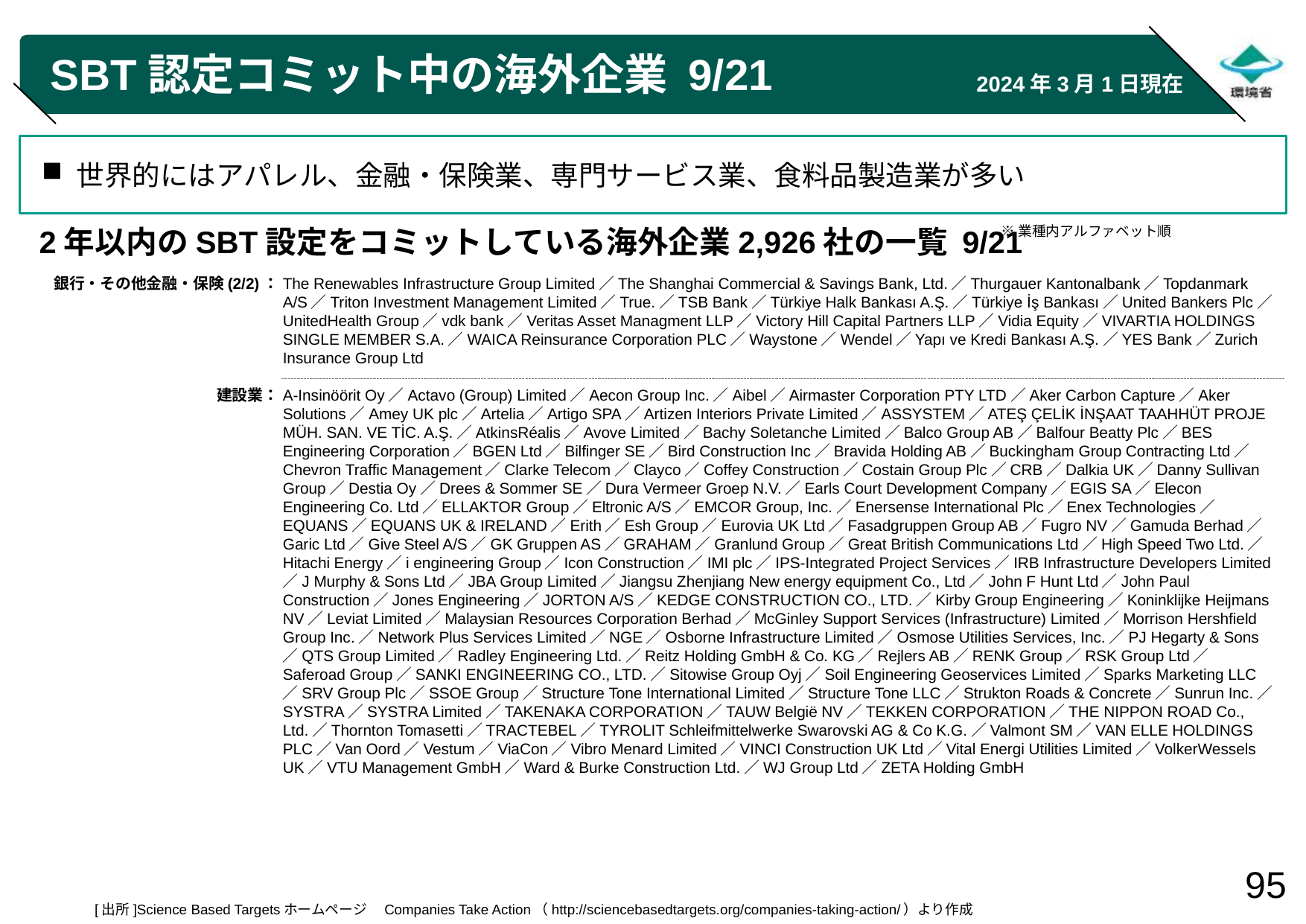

# SBT認定コミット中の海外企業 9/21
2024年3月1日現在
世界的にはアパレル、金融・保険業、専門サービス業、食料品製造業が多い
※業種内アルファベット順
2年以内のSBT設定をコミットしている海外企業2,926社の一覧 9/21
銀行・その他金融・保険(2/2)：

建設業：

The Renewables Infrastructure Group Limited／The Shanghai Commercial & Savings Bank, Ltd.／Thurgauer Kantonalbank／Topdanmark A/S／Triton Investment Management Limited／True.／TSB Bank／Türkiye Halk Bankası A.Ş.／Türkiye İş Bankası／United Bankers Plc／UnitedHealth Group／vdk bank／Veritas Asset Managment LLP／Victory Hill Capital Partners LLP／Vidia Equity／VIVARTIA HOLDINGS SINGLE MEMBER S.A.／WAICA Reinsurance Corporation PLC／Waystone／Wendel／Yapı ve Kredi Bankası A.Ş.／YES Bank／Zurich Insurance Group Ltd

A-Insinöörit Oy／Actavo (Group) Limited／Aecon Group Inc.／Aibel／Airmaster Corporation PTY LTD／Aker Carbon Capture／Aker Solutions／Amey UK plc／Artelia／Artigo SPA／Artizen Interiors Private Limited／ASSYSTEM／ATEŞ ÇELİK İNŞAAT TAAHHÜT PROJE MÜH. SAN. VE TİC. A.Ş.／AtkinsRéalis／Avove Limited／Bachy Soletanche Limited／Balco Group AB／Balfour Beatty Plc／BES Engineering Corporation／BGEN Ltd／Bilfinger SE／Bird Construction Inc／Bravida Holding AB／Buckingham Group Contracting Ltd／Chevron Traffic Management／Clarke Telecom／Clayco／Coffey Construction／Costain Group Plc／CRB／Dalkia UK／Danny Sullivan Group／Destia Oy／Drees & Sommer SE／Dura Vermeer Groep N.V.／Earls Court Development Company／EGIS SA／Elecon Engineering Co. Ltd／ELLAKTOR Group／Eltronic A/S／EMCOR Group, Inc.／Enersense International Plc／Enex Technologies／EQUANS／EQUANS UK & IRELAND／Erith／Esh Group／Eurovia UK Ltd／Fasadgruppen Group AB／Fugro NV／Gamuda Berhad／Garic Ltd／Give Steel A/S／GK Gruppen AS／GRAHAM／Granlund Group／Great British Communications Ltd／High Speed Two Ltd.／Hitachi Energy／i engineering Group／Icon Construction／IMI plc／IPS-Integrated Project Services／IRB Infrastructure Developers Limited／J Murphy & Sons Ltd／JBA Group Limited／Jiangsu Zhenjiang New energy equipment Co., Ltd／John F Hunt Ltd／John Paul Construction／Jones Engineering／JORTON A/S／KEDGE CONSTRUCTION CO., LTD.／Kirby Group Engineering／Koninklijke Heijmans NV／Leviat Limited／Malaysian Resources Corporation Berhad／McGinley Support Services (Infrastructure) Limited／Morrison Hershfield Group Inc.／Network Plus Services Limited／NGE／Osborne Infrastructure Limited／Osmose Utilities Services, Inc.／PJ Hegarty & Sons／QTS Group Limited／Radley Engineering Ltd.／Reitz Holding GmbH & Co. KG／Rejlers AB／RENK Group／RSK Group Ltd／Saferoad Group／SANKI ENGINEERING CO., LTD.／Sitowise Group Oyj／Soil Engineering Geoservices Limited／Sparks Marketing LLC／SRV Group Plc／SSOE Group／Structure Tone International Limited／Structure Tone LLC／Strukton Roads & Concrete／Sunrun Inc.／SYSTRA／SYSTRA Limited／TAKENAKA CORPORATION／TAUW België NV／TEKKEN CORPORATION／THE NIPPON ROAD Co., Ltd.／Thornton Tomasetti／TRACTEBEL／TYROLIT Schleifmittelwerke Swarovski AG & Co K.G.／Valmont SM／VAN ELLE HOLDINGS PLC／Van Oord／Vestum／ViaCon／Vibro Menard Limited／VINCI Construction UK Ltd／Vital Energi Utilities Limited／VolkerWessels UK／VTU Management GmbH／Ward & Burke Construction Ltd.／WJ Group Ltd／ZETA Holding GmbH

[出所]Science Based Targetsホームページ　Companies Take Action（http://sciencebasedtargets.org/companies-taking-action/）より作成